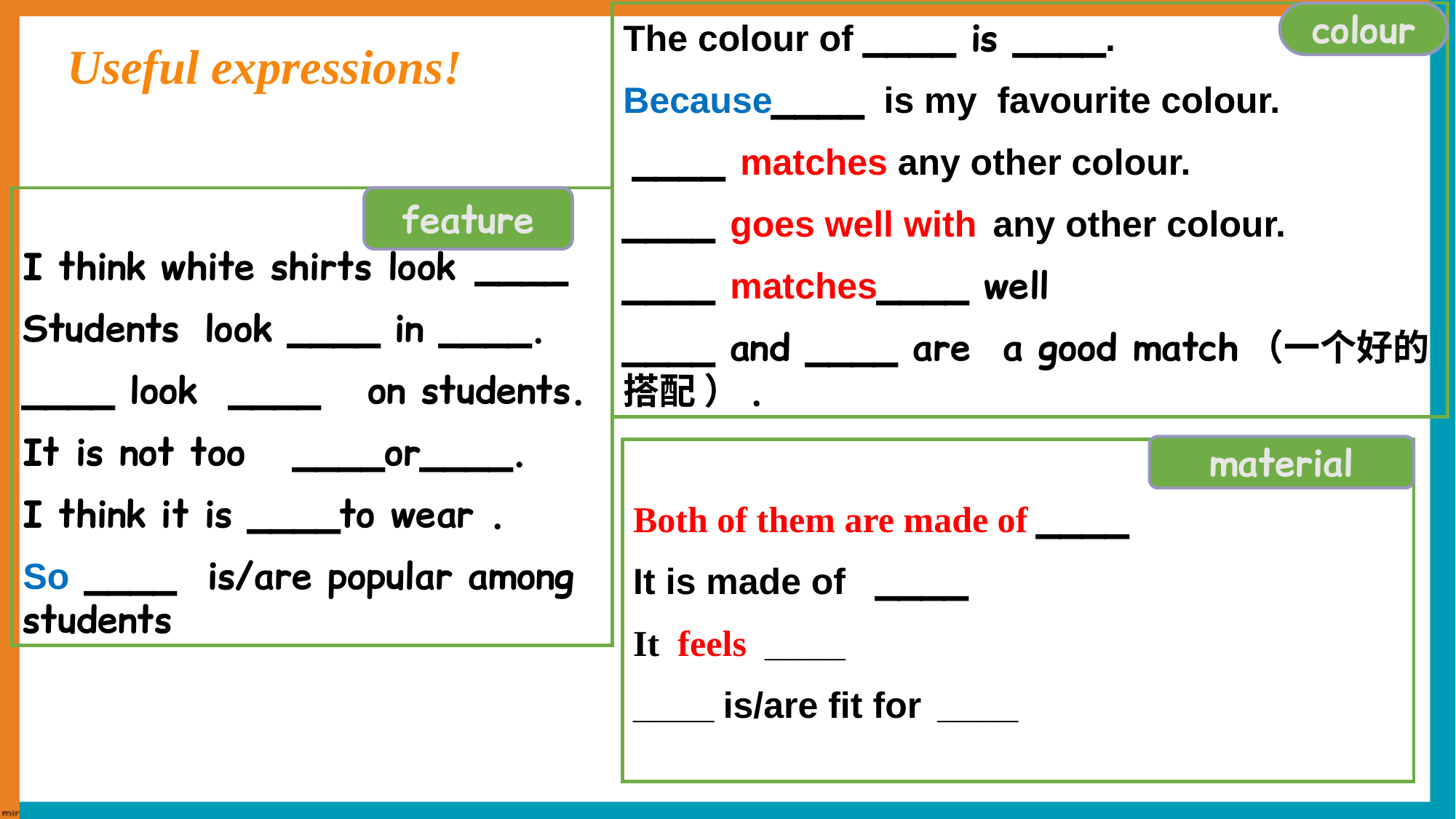

The colour of ____ is ____.
Because____  is my  favourite colour.
 ____ matches any other colour.
____ goes well with any other colour.
____ matches____ well
____ and ____ are  a good match（一个好的搭配 ）.
colour
Useful expressions!

I think white shirts look  ____
Students  look ____ in ____.
____ look  ____   on students.
It is not too   ____or____.
I think it is ____to wear .
So ____  is/are popular among students
feature
material

Both of them are made of ____
It is made of   ____
It  feels  ____
____ is/are fit for ____